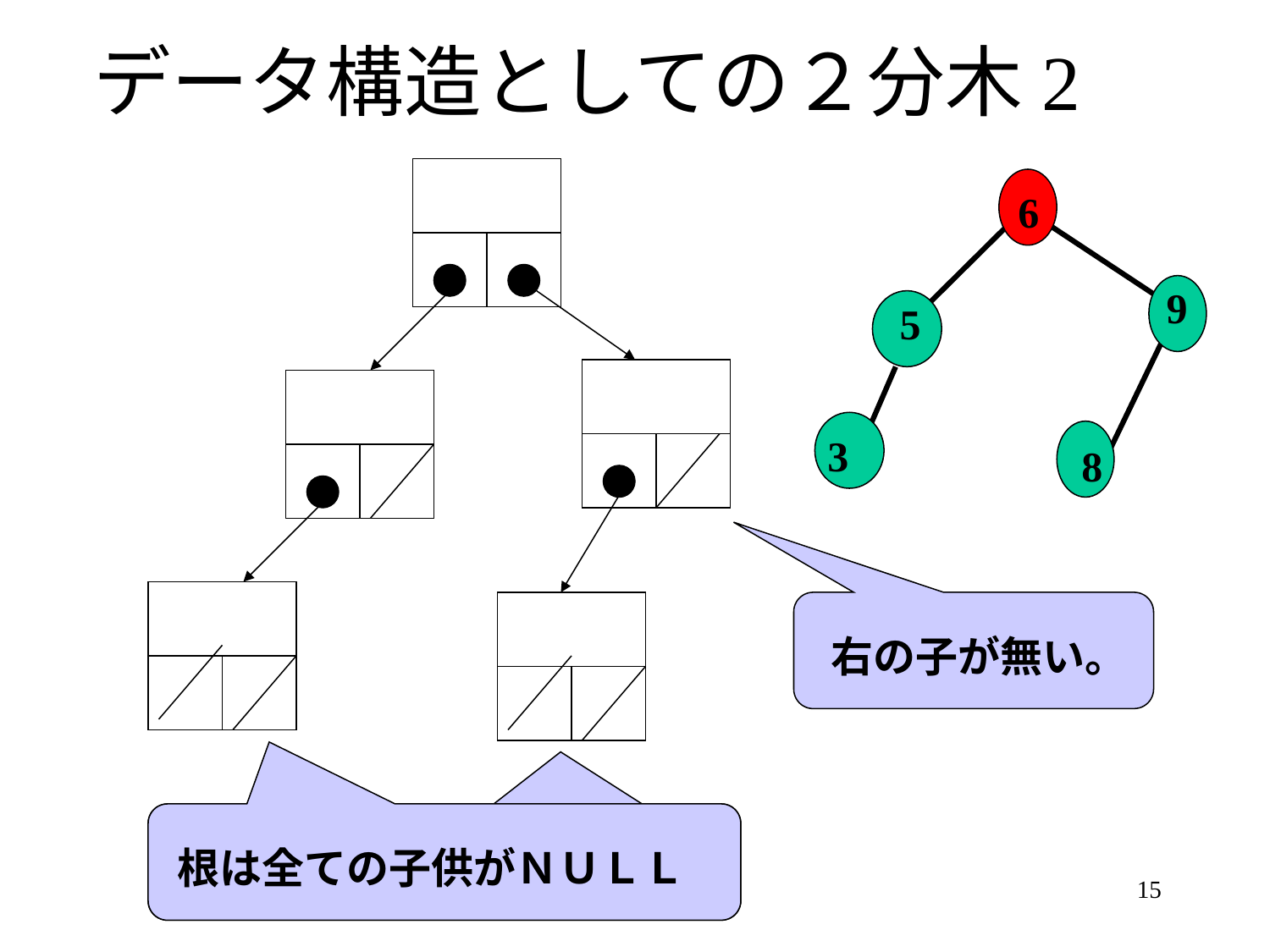

# データ構造としての２分木2

6

9

5

3

8

右の子が無い。

根は全ての子供がＮＵＬＬ
15